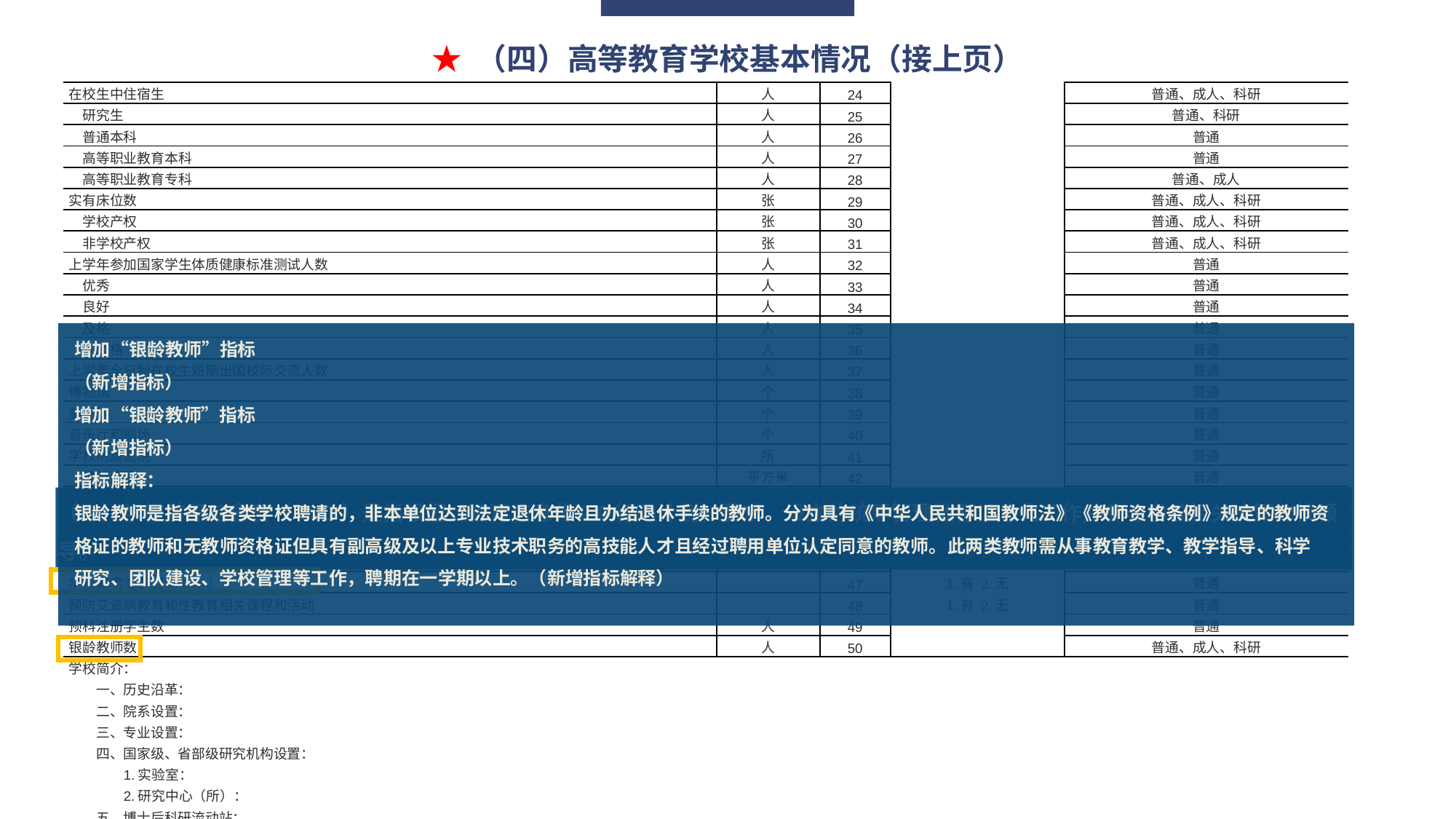

★ （四）高等教育学校基本情况（接上页）
| 在校生中住宿生 | 人 | 24 |  | 普通、成人、科研 |
| --- | --- | --- | --- | --- |
| 研究生 | 人 | 25 |  | 普通、科研 |
| 普通本科 | 人 | 26 |  | 普通 |
| 高等职业教育本科 | 人 | 27 |  | 普通 |
| 高等职业教育专科 | 人 | 28 |  | 普通、成人 |
| 实有床位数 | 张 | 29 |  | 普通、成人、科研 |
| 学校产权 | 张 | 30 |  | 普通、成人、科研 |
| 非学校产权 | 张 | 31 |  | 普通、成人、科研 |
| 上学年参加国家学生体质健康标准测试人数 | 人 | 32 |  | 普通 |
| 优秀 | 人 | 33 |  | 普通 |
| 良好 | 人 | 34 |  | 普通 |
| 及格 | 人 | 35 |  | 普通 |
| 不及格 | 人 | 36 |  | 普通 |
| 上学年全日制在校生短期出国校际交流人数 | 人 | 37 |  | 普通 |
| 博物馆 | 个 | 38 |  | 普通 |
| 美术馆 | 个 | 39 |  | 普通 |
| 音乐厅和剧场 | 个 | 40 |  | 普通 |
| 学校附属医院 | 所 | 41 |  | 普通 |
| 建筑面积 | 平方米 | 42 |  | 普通 |
| 床位数 | 个 | 43 |  | 普通 |
| 临床教师 | 人 | 44 |  | 普通 |
| 学校附属幼儿园、中小学 | 所 | 45 |  | 普通、成人 |
| 安全保卫人员 | 人 | 46 |  | 普通 |
| 学校首席信息官（CIO） |  | 47 | 1.有 2.无 | 普通 |
| 预防艾滋病教育和性教育相关课程和活动 |  | 48 | 1.有 2.无 | 普通 |
| 预科注册学生数 | 人 | 49 |  | 普通 |
| 银龄教师数 | 人 | 50 |  | 普通、成人、科研 |
| 学校简介： 一、历史沿革： 二、院系设置： 三、专业设置： 四、国家级、省部级研究机构设置： 1.实验室： 2.研究中心（所）： 五、博士后科研流动站： 六、定期公开出版的专业刊物： 七、学校设立奖学金情况：学校设立奖学金 项，奖励总金额元／年，最低金额　　　元／年。 八、主要校办产业： |  |  |  |  |
增加“银龄教师”指标
（新增指标）
增加“银龄教师”指标
（新增指标）
指标解释：
银龄教师是指各级各类学校聘请的，非本单位达到法定退休年龄且办结退休手续的教师。分为具有《中华人民共和国教师法》《教师资格条例》规定的教师资格证的教师和无教师资格证但具有副高级及以上专业技术职务的高技能人才且经过聘用单位认定同意的教师。此两类教师需从事教育教学、教学指导、科学
研究、团队建设、学校管理等工作，聘期在一学期以上。（新增指标解释）

（6）学校首席信息官（CIO）是指根据《教育信息化2.0行动计划》要求，设立的统筹管理教育信息化工作并参与学校相关决策的校领导。
（修改指标解释）